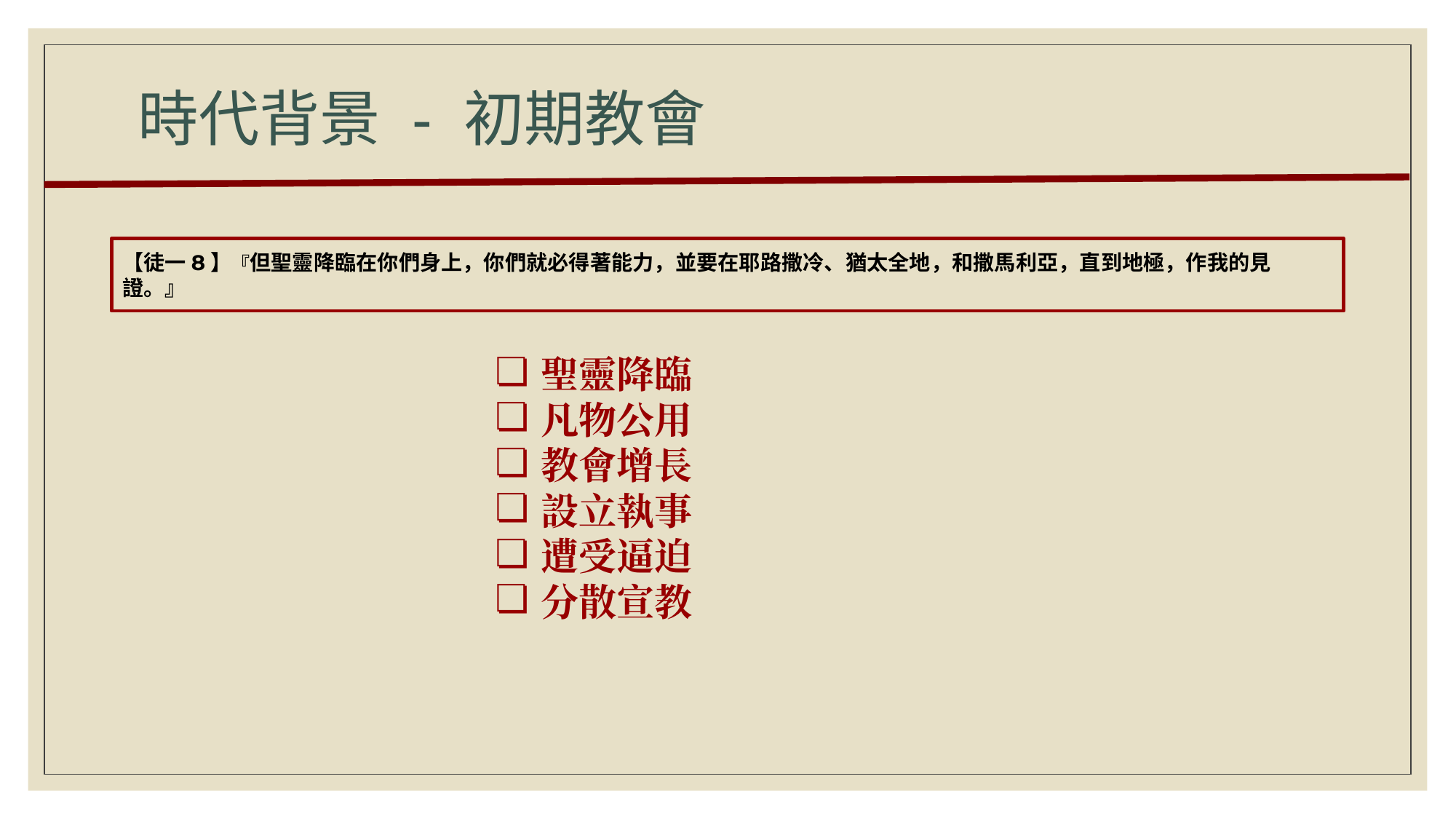

# 時代背景 - 初期教會

【徒一8】『但聖靈降臨在你們身上，你們就必得著能力，並要在耶路撒冷、猶太全地，和撒馬利亞，直到地極，作我的見證。』
聖靈降臨
凡物公用
教會增長
設立執事
遭受逼迫
分散宣教